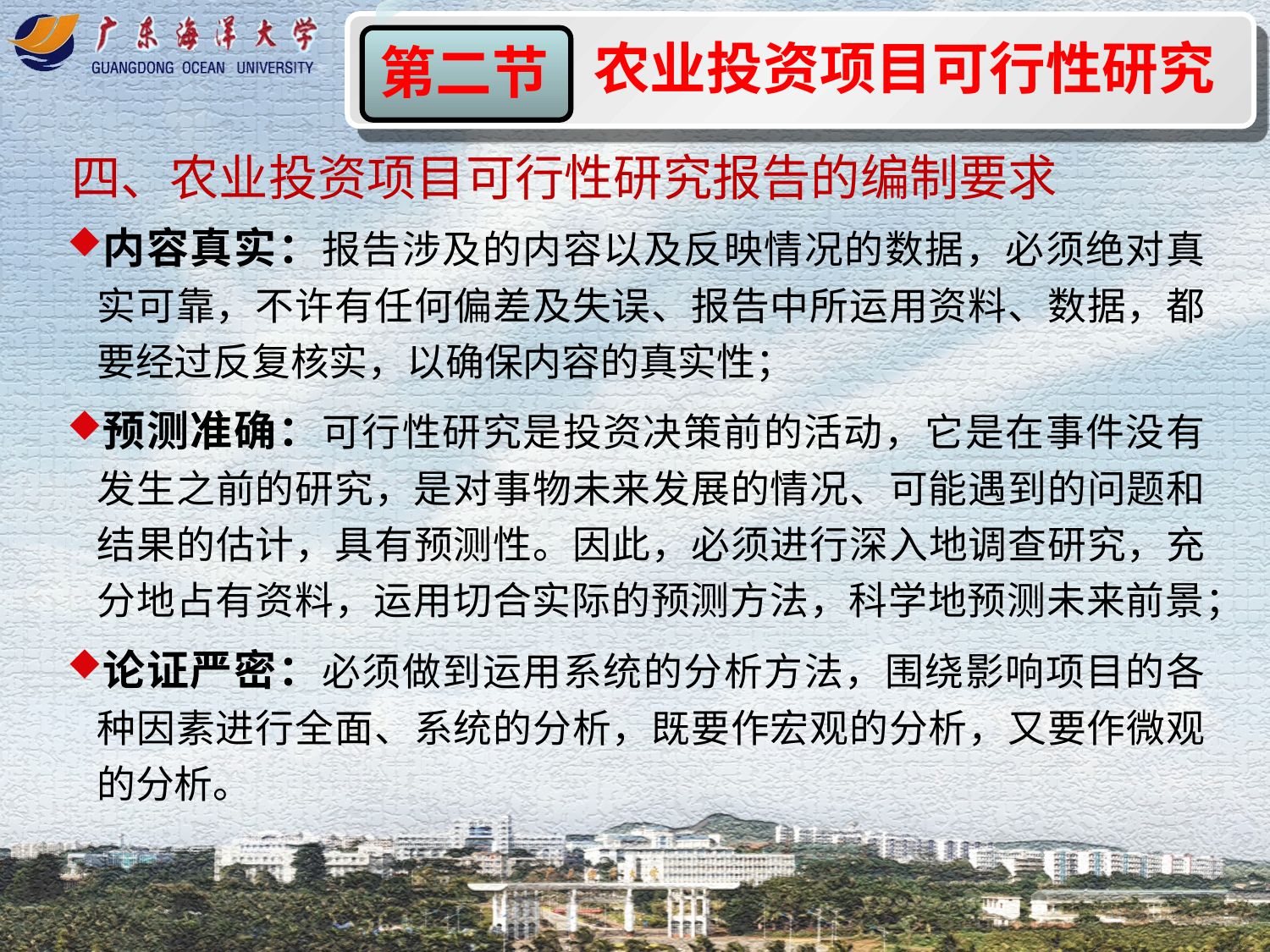

农业投资项目可行性研究

第二节
四、农业投资项目可行性研究报告的编制要求
内容真实：报告涉及的内容以及反映情况的数据，必须绝对真实可靠，不许有任何偏差及失误、报告中所运用资料、数据，都要经过反复核实，以确保内容的真实性；
预测准确：可行性研究是投资决策前的活动，它是在事件没有发生之前的研究，是对事物未来发展的情况、可能遇到的问题和结果的估计，具有预测性。因此，必须进行深入地调查研究，充分地占有资料，运用切合实际的预测方法，科学地预测未来前景；
论证严密：必须做到运用系统的分析方法，围绕影响项目的各种因素进行全面、系统的分析，既要作宏观的分析，又要作微观的分析。